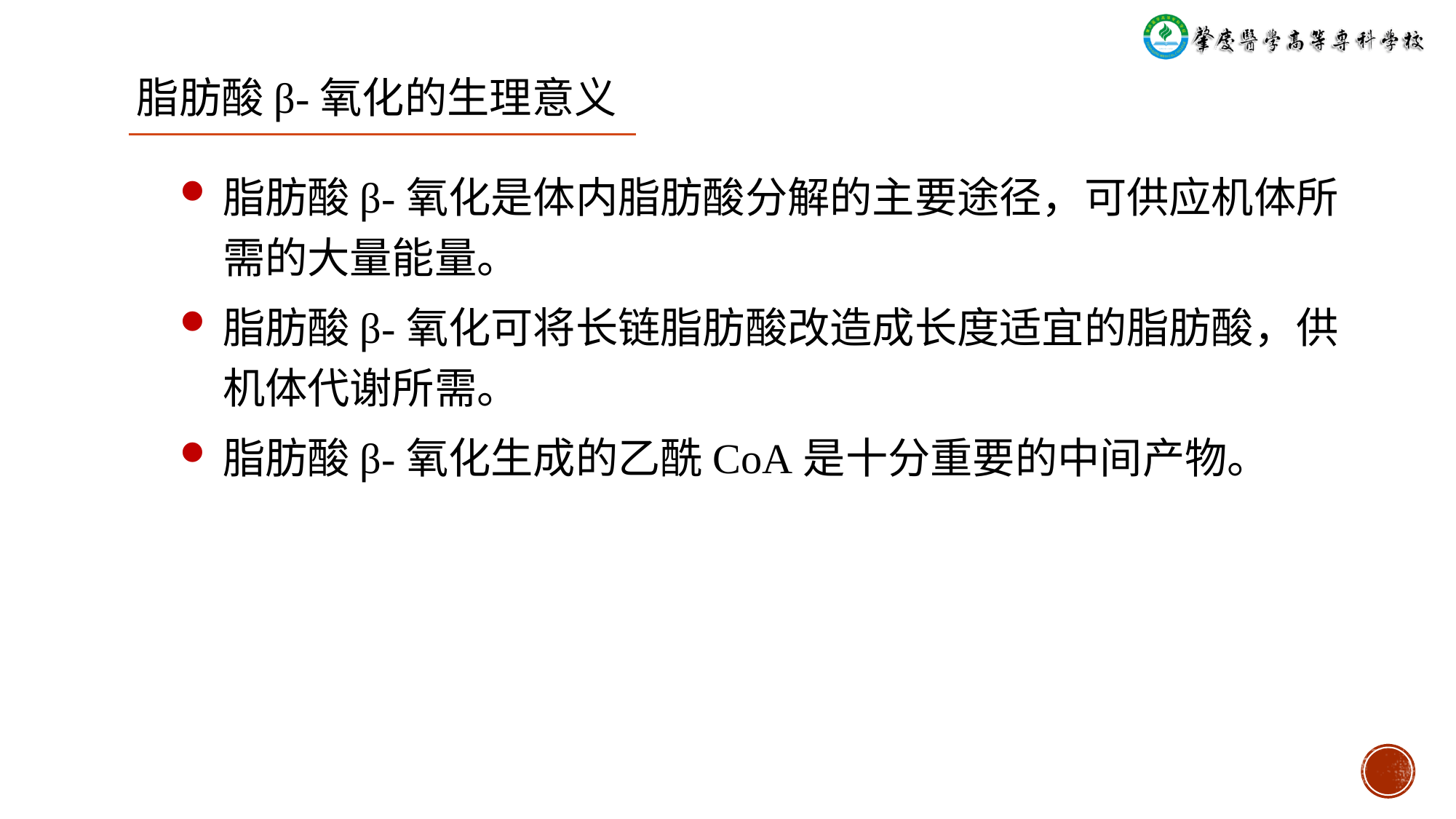

脂肪酸β-氧化的生理意义
脂肪酸β-氧化是体内脂肪酸分解的主要途径，可供应机体所需的大量能量。
脂肪酸β-氧化可将长链脂肪酸改造成长度适宜的脂肪酸，供机体代谢所需。
脂肪酸β-氧化生成的乙酰CoA是十分重要的中间产物。